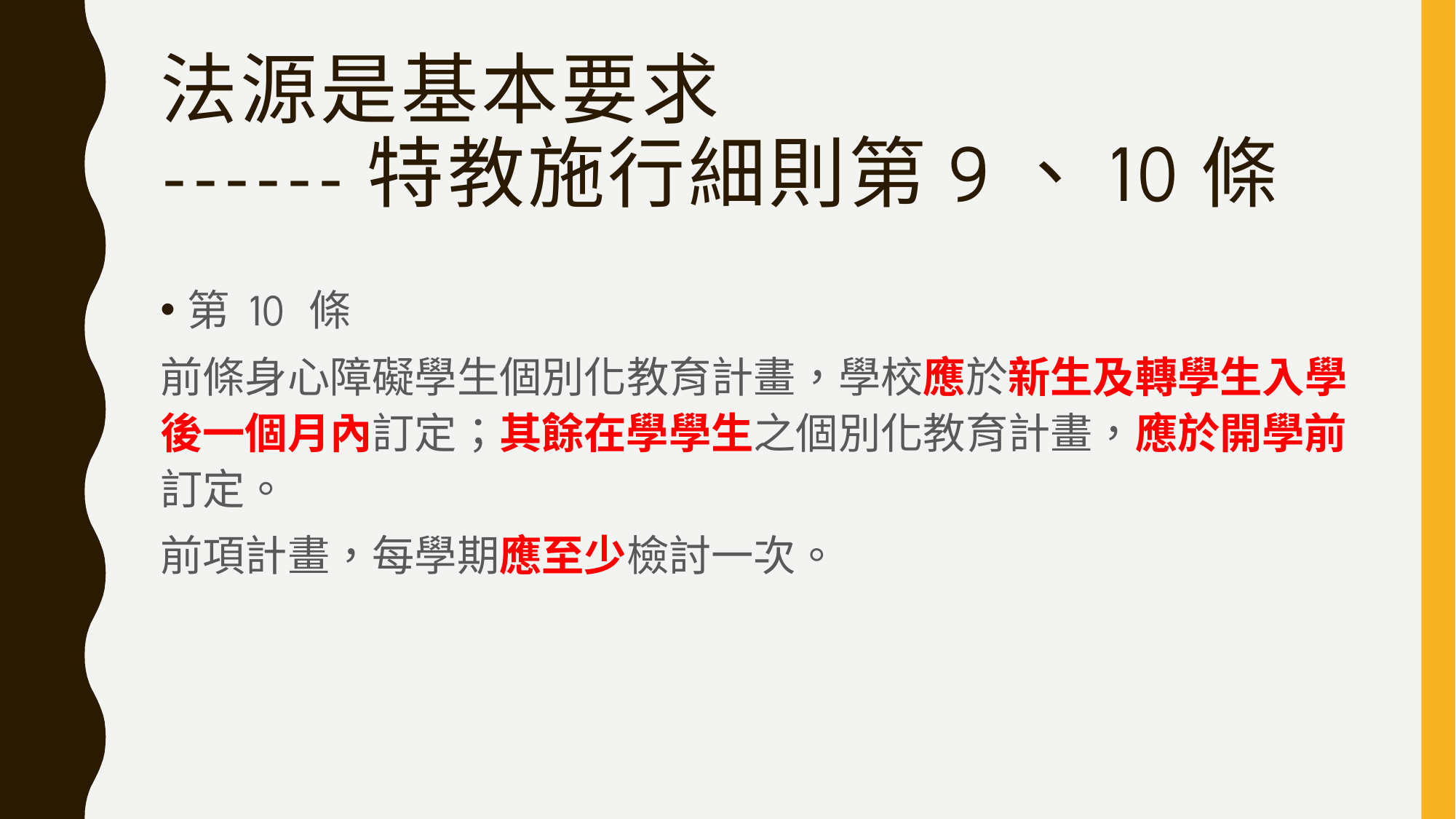

# 法源是基本要求 ------特教施行細則第9、10條
第 10 條
前條身心障礙學生個別化教育計畫，學校應於新生及轉學生入學後一個月內訂定；其餘在學學生之個別化教育計畫，應於開學前訂定。
前項計畫，每學期應至少檢討一次。